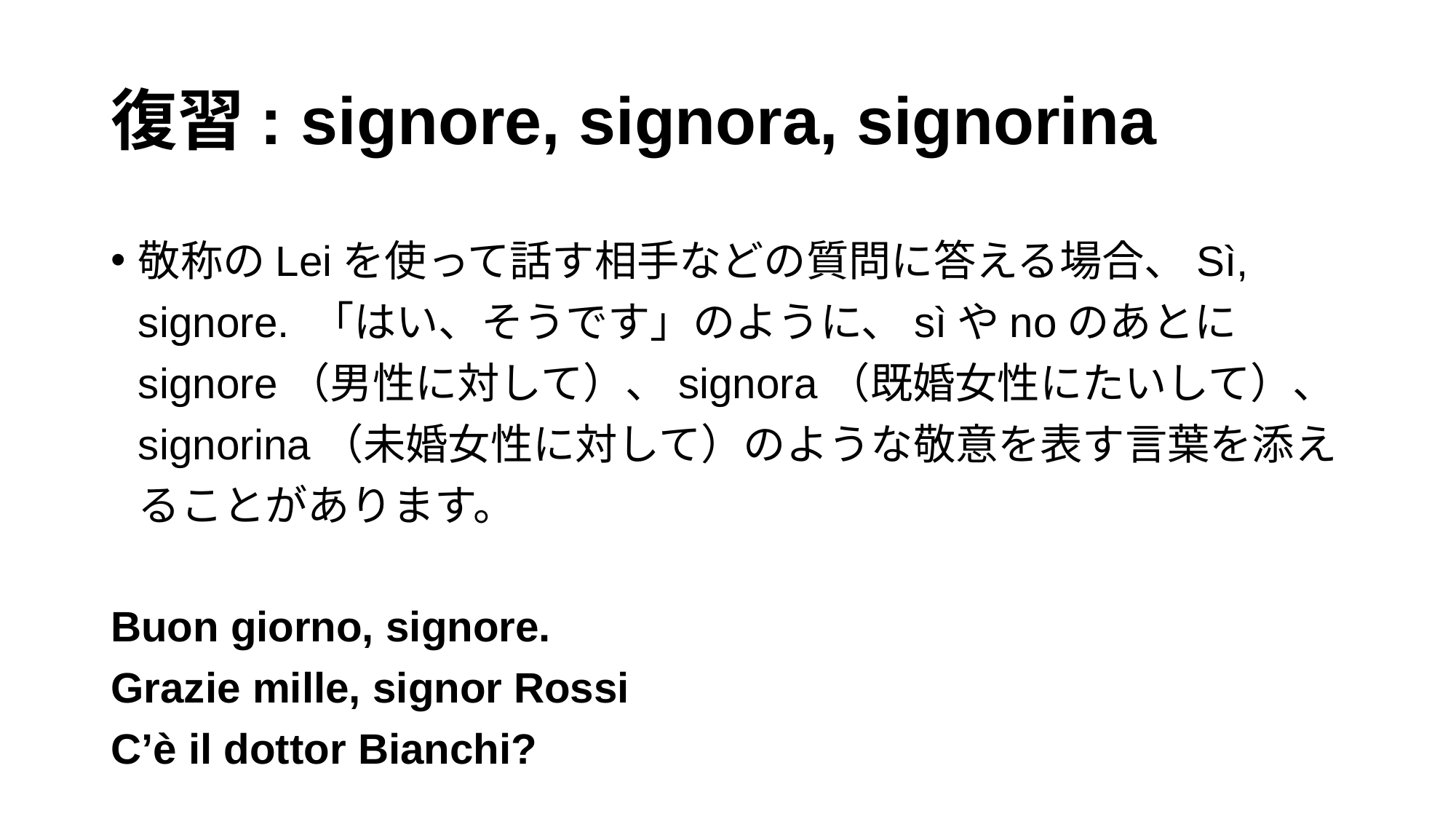

# 復習: signore, signora, signorina
敬称のLeiを使って話す相手などの質問に答える場合、Sì, signore. 「はい、そうです」のように、sìやnoのあとにsignore（男性に対して）、signora（既婚女性にたいして）、signorina（未婚女性に対して）のような敬意を表す言葉を添えることがあります。

Buon giorno, signore.
Grazie mille, signor Rossi
C’è il dottor Bianchi?